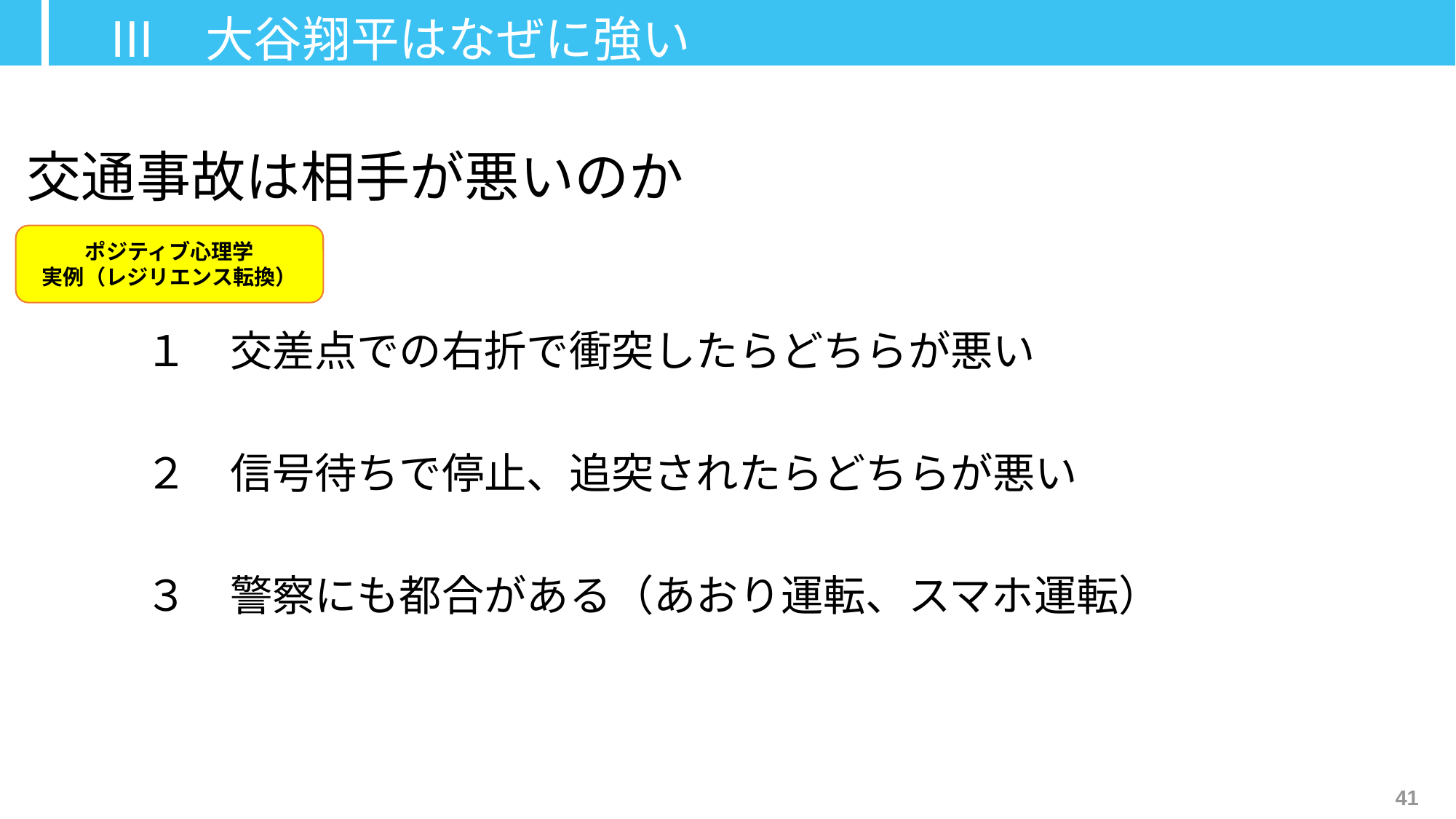

Ⅲ　大谷翔平はなぜに強い

# 交通事故は相手が悪いのか
ポジティブ心理学
実例（レジリエンス転換）
１　交差点での右折で衝突したらどちらが悪い

２　信号待ちで停止、追突されたらどちらが悪い

３　警察にも都合がある（あおり運転、スマホ運転）
41